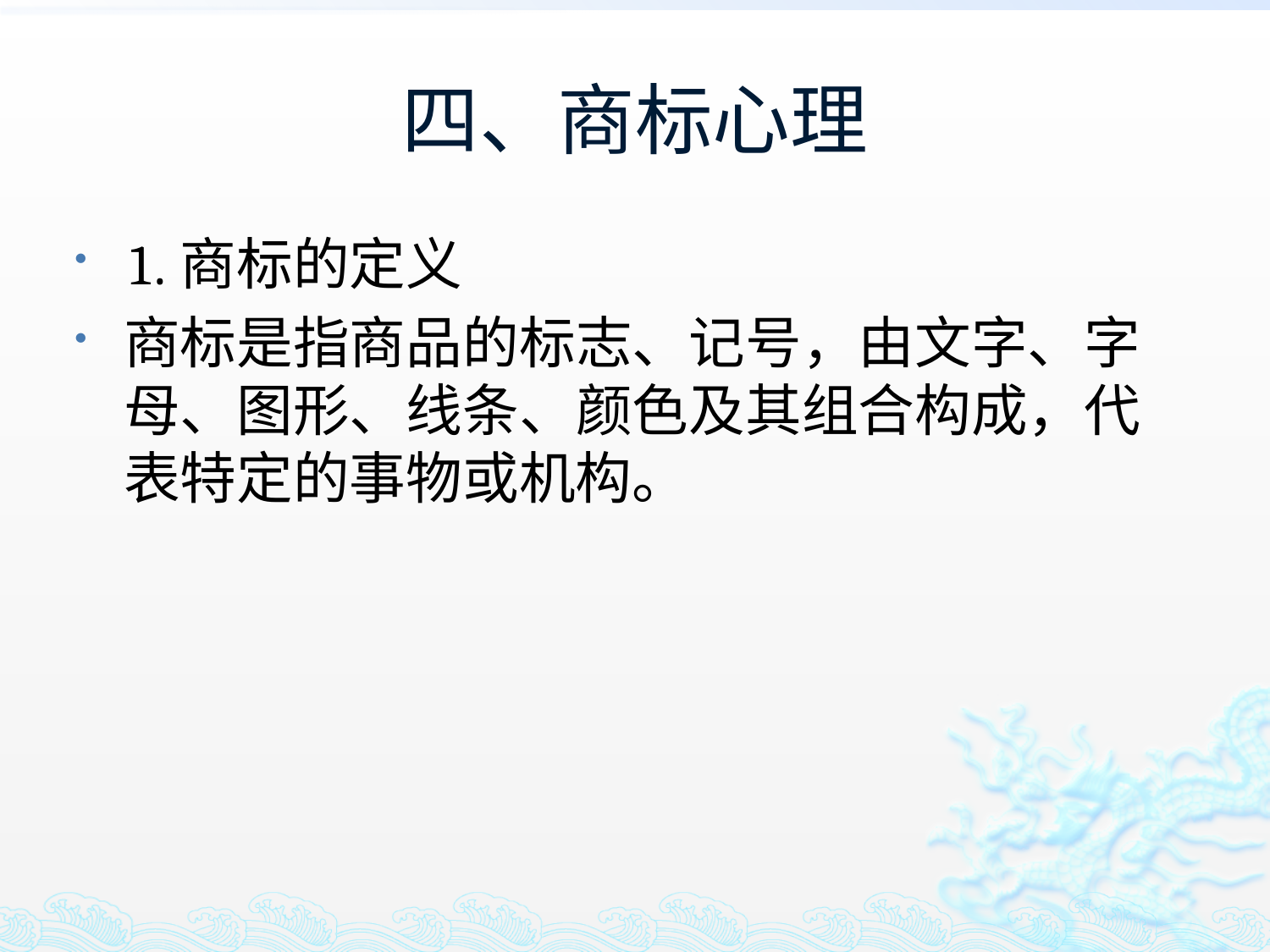

# 四、商标心理
1.商标的定义
商标是指商品的标志、记号，由文字、字母、图形、线条、颜色及其组合构成，代表特定的事物或机构。